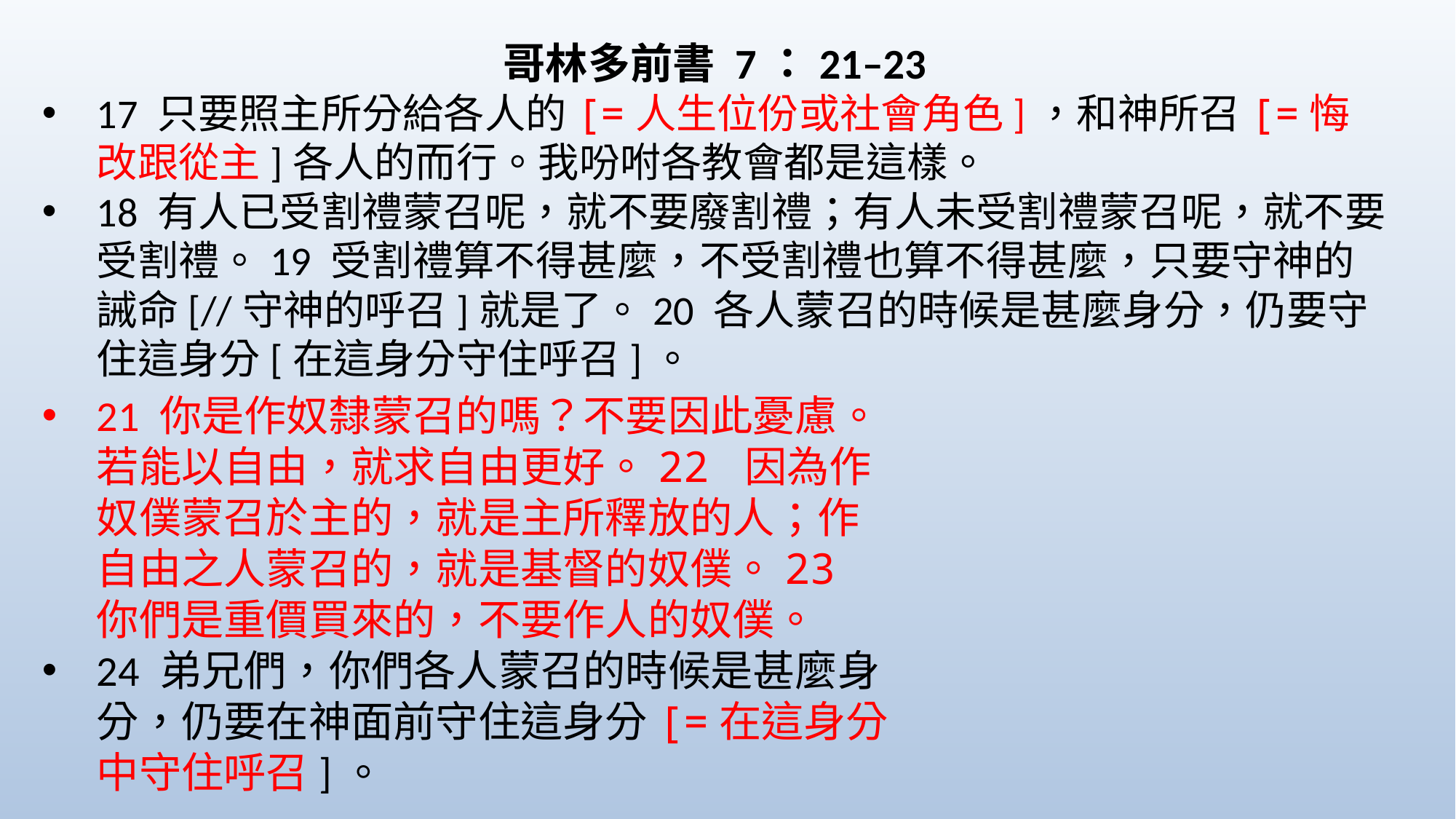

哥林多前書 7：21–23
17 只要照主所分給各人的[=人生位份或社會角色]，和神所召[=悔改跟從主]各人的而行。我吩咐各教會都是這樣。
18 有人已受割禮蒙召呢，就不要廢割禮；有人未受割禮蒙召呢，就不要受割禮。19 受割禮算不得甚麼，不受割禮也算不得甚麼，只要守神的誡命[//守神的呼召]就是了。20 各人蒙召的時候是甚麼身分，仍要守住這身分[在這身分守住呼召]。
21 你是作奴隸蒙召的嗎？不要因此憂慮。若能以自由，就求自由更好。22 因為作奴僕蒙召於主的，就是主所釋放的人；作自由之人蒙召的，就是基督的奴僕。23 你們是重價買來的，不要作人的奴僕。
24 弟兄們，你們各人蒙召的時候是甚麼身分，仍要在神面前守住這身分[=在這身分中守住呼召]。